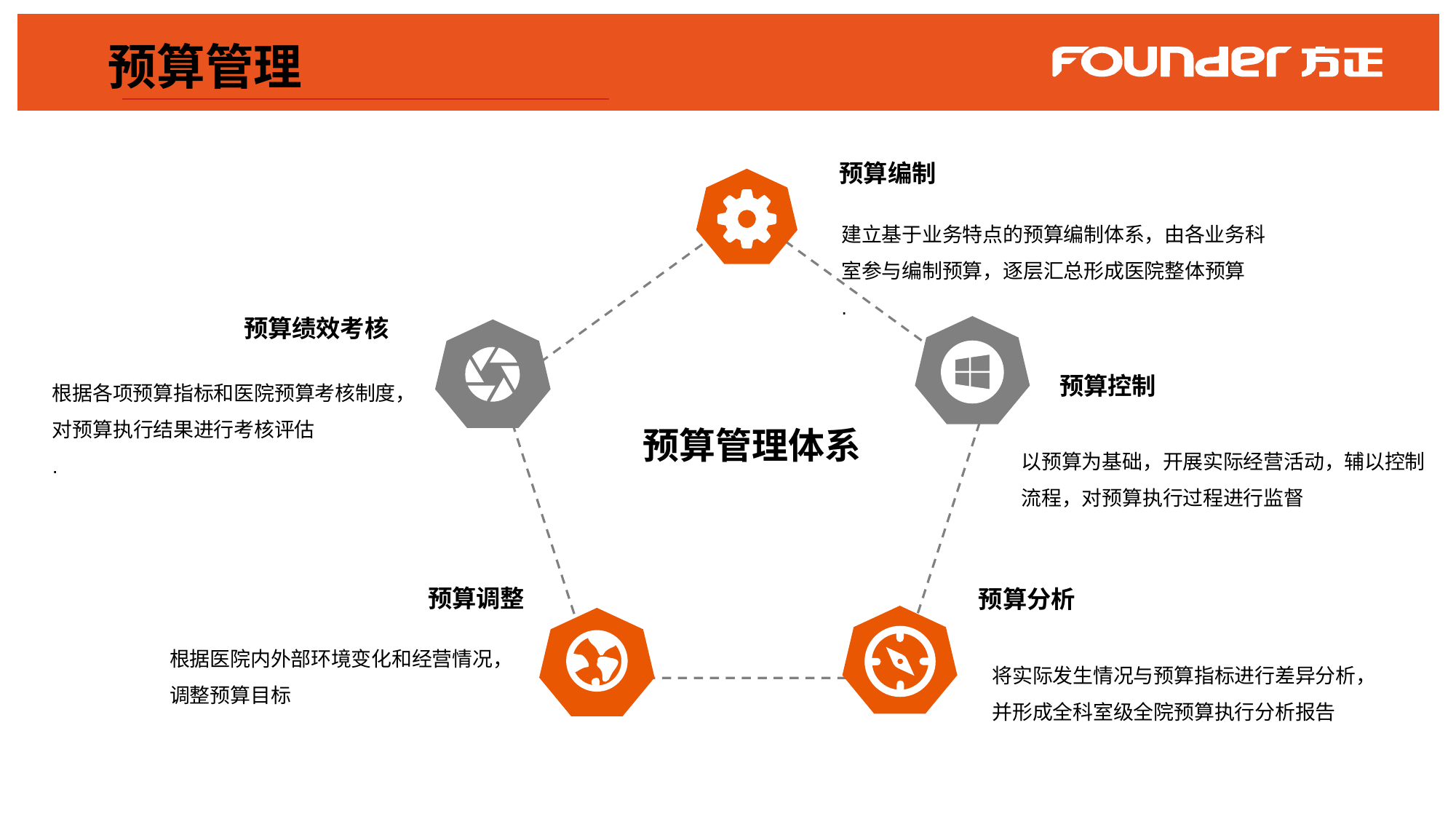

预算管理
预算编制
建立基于业务特点的预算编制体系，由各业务科室参与编制预算，逐层汇总形成医院整体预算
.

预算绩效考核
根据各项预算指标和医院预算考核制度，对预算执行结果进行考核评估
.

预算控制
以预算为基础，开展实际经营活动，辅以控制流程，对预算执行过程进行监督

预算管理体系
预算调整
根据医院内外部环境变化和经营情况，调整预算目标

预算分析
将实际发生情况与预算指标进行差异分析，并形成全科室级全院预算执行分析报告